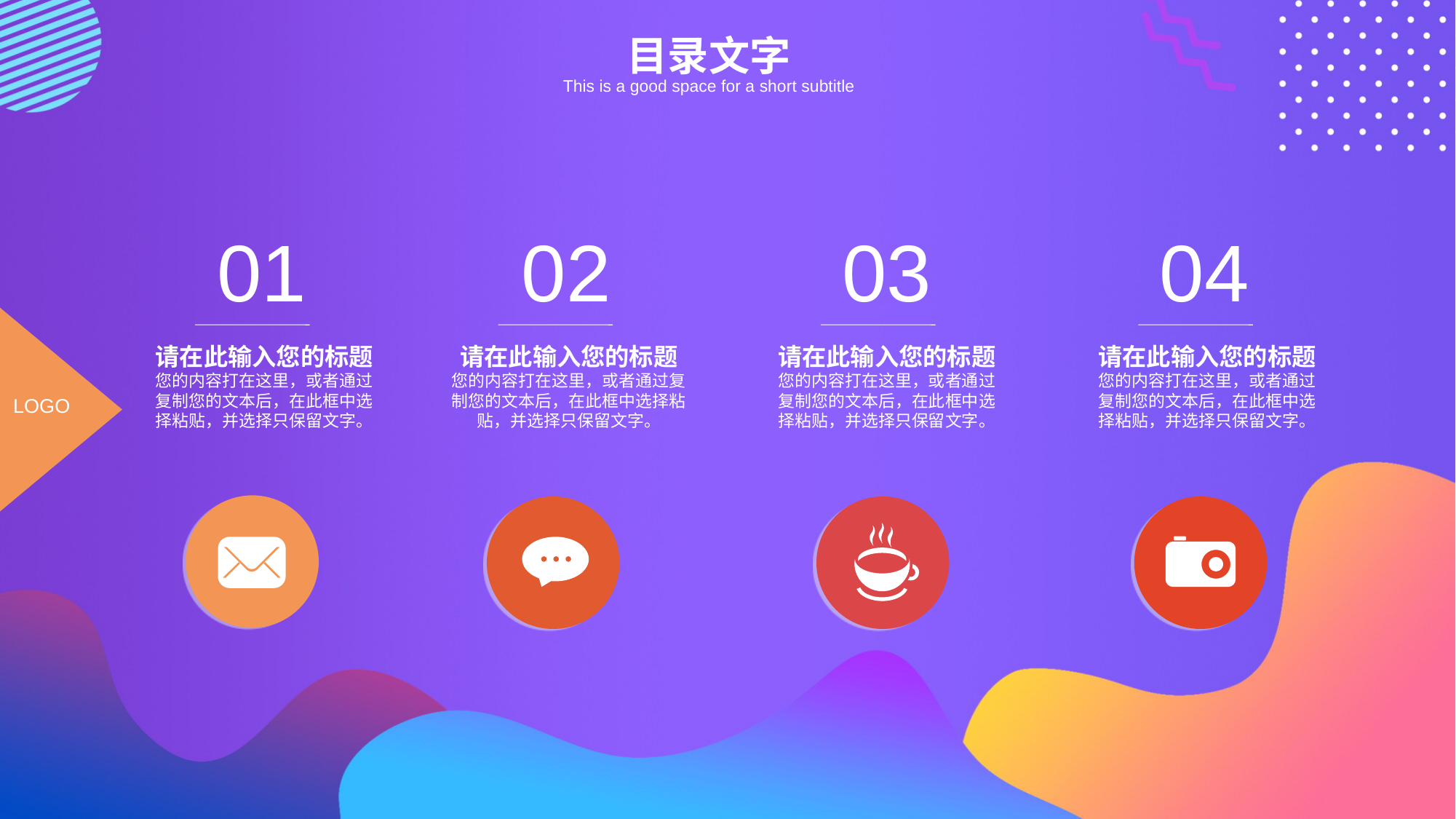

目录文字
This is a good space for a short subtitle
01

请在此输入您的标题
您的内容打在这里，或者通过复制您的文本后，在此框中选择粘贴，并选择只保留文字。
02

请在此输入您的标题
您的内容打在这里，或者通过复制您的文本后，在此框中选择粘贴，并选择只保留文字。
03

请在此输入您的标题您的内容打在这里，或者通过复制您的文本后，在此框中选择粘贴，并选择只保留文字。
04

请在此输入您的标题您的内容打在这里，或者通过复制您的文本后，在此框中选择粘贴，并选择只保留文字。

LOGO